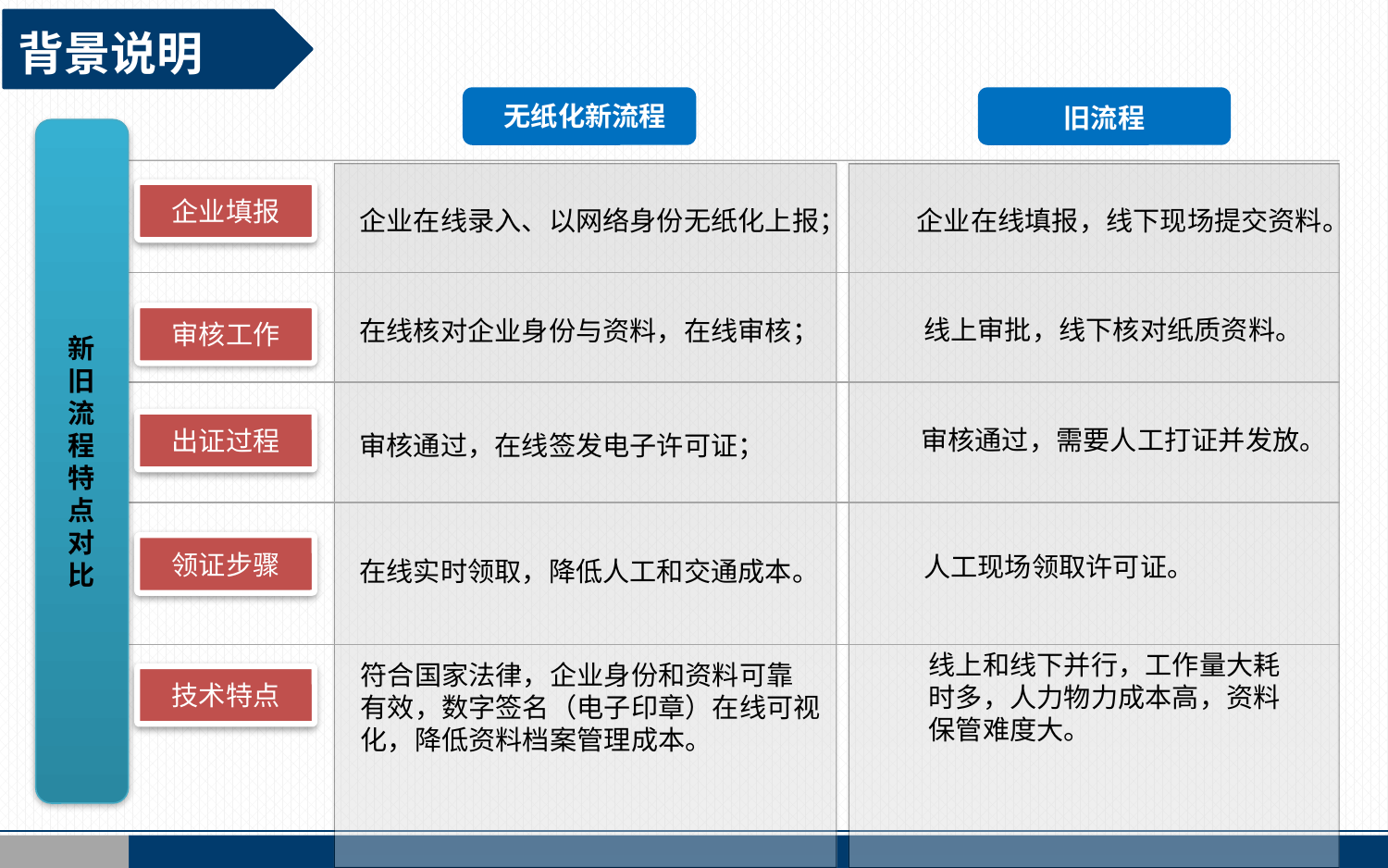

背景说明

无纸化新流程

旧流程
新
旧
流
程
特
点
对
比

企业填报
企业在线录入、以网络身份无纸化上报；
企业在线填报，线下现场提交资料。
审核工作
线上审批，线下核对纸质资料。
在线核对企业身份与资料，在线审核；
出证过程
审核通过，需要人工打证并发放。
审核通过，在线签发电子许可证；
领证步骤
人工现场领取许可证。
在线实时领取，降低人工和交通成本。
线上和线下并行，工作量大耗时多，人力物力成本高，资料保管难度大。
符合国家法律，企业身份和资料可靠
有效，数字签名（电子印章）在线可视
化，降低资料档案管理成本。
技术特点